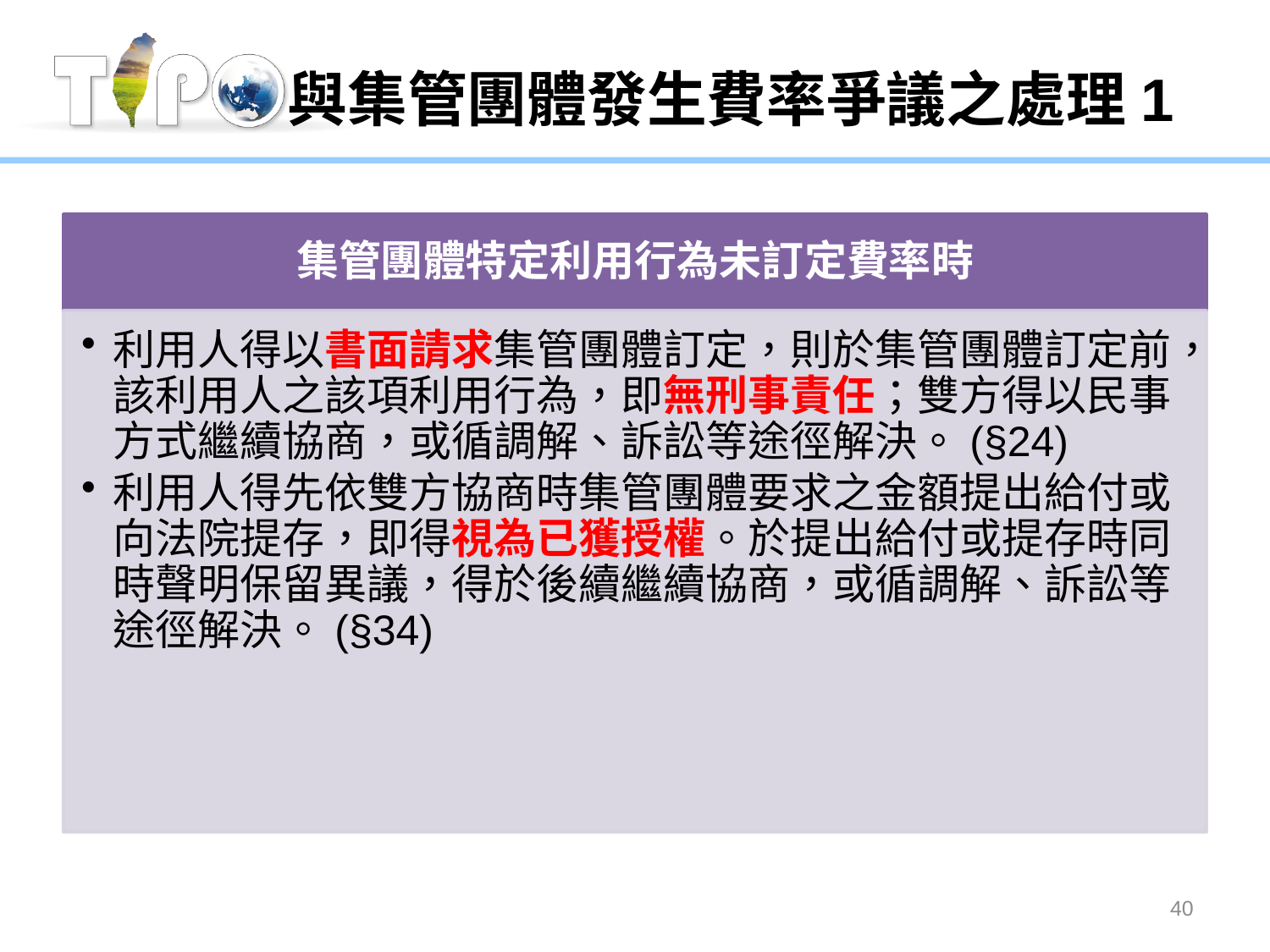

# 與集管團體發生費率爭議之處理1
集管團體特定利用行為未訂定費率時
利用人得以書面請求集管團體訂定，則於集管團體訂定前，該利用人之該項利用行為，即無刑事責任；雙方得以民事方式繼續協商，或循調解、訴訟等途徑解決。(§24)
利用人得先依雙方協商時集管團體要求之金額提出給付或向法院提存，即得視為已獲授權。於提出給付或提存時同時聲明保留異議，得於後續繼續協商，或循調解、訴訟等途徑解決。(§34)
40